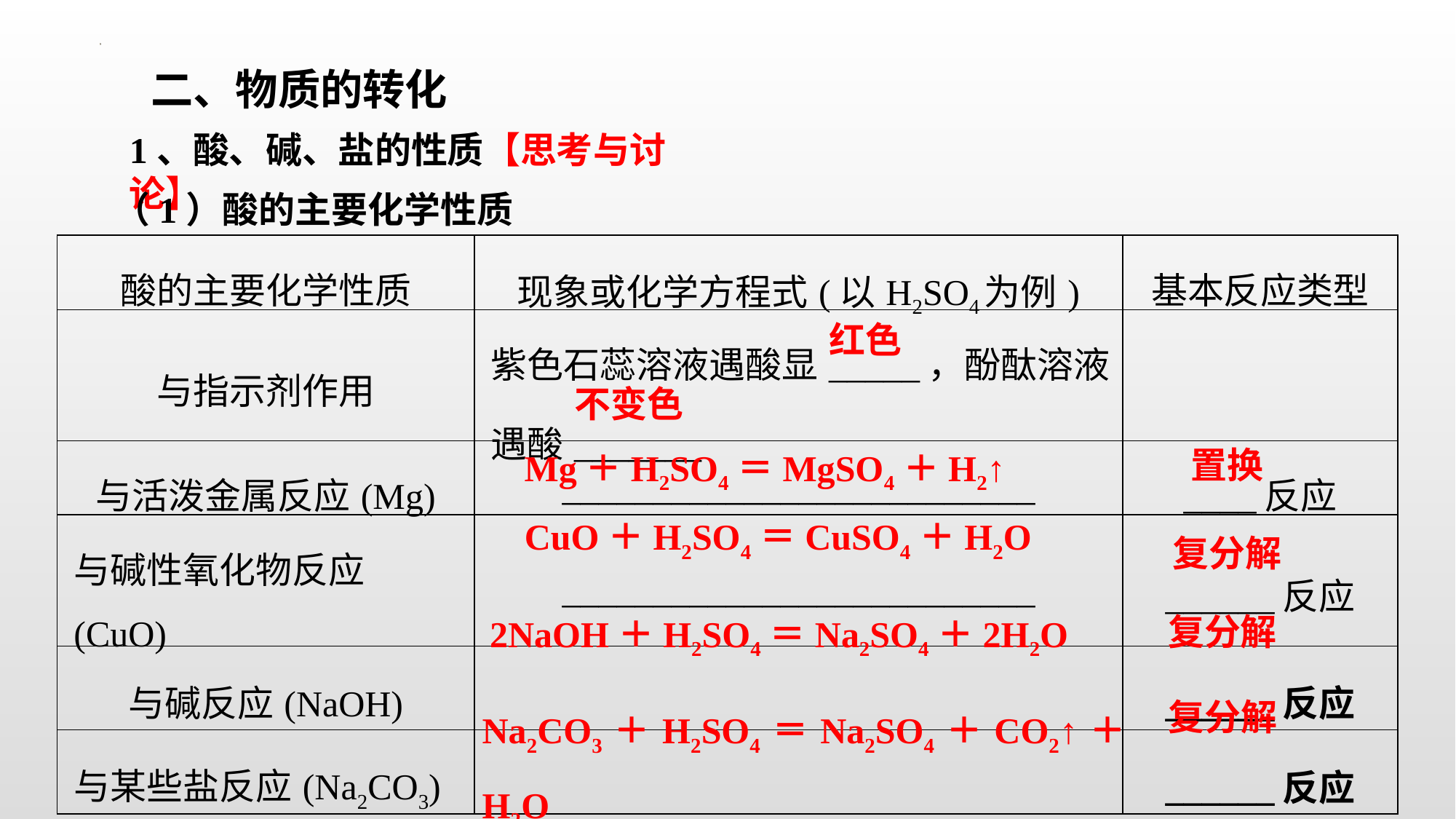

二、物质的转化
1、酸、碱、盐的性质【思考与讨论】
（1）酸的主要化学性质
| 酸的主要化学性质 | 现象或化学方程式(以H2SO4为例) | 基本反应类型 |
| --- | --- | --- |
| 与指示剂作用 | 紫色石蕊溶液遇酸显\_\_\_\_\_，酚酞溶液遇酸\_\_\_\_\_\_\_ |  |
| 与活泼金属反应(Mg) | \_\_\_\_\_\_\_\_\_\_\_\_\_\_\_\_\_\_\_\_\_\_\_\_\_\_ | \_\_\_\_反应 |
| 与碱性氧化物反应(CuO) | \_\_\_\_\_\_\_\_\_\_\_\_\_\_\_\_\_\_\_\_\_\_\_\_\_\_ | \_\_\_\_\_\_反应 |
| 与碱反应(NaOH) |  | \_\_\_\_\_\_反应 |
| 与某些盐反应(Na2CO3) |  | \_\_\_\_\_\_反应 |
红色
不变色
置换
Mg＋H2SO4＝MgSO4＋H2↑
CuO＋H2SO4＝CuSO4＋H2O
复分解
复分解
2NaOH＋H2SO4＝Na2SO4＋2H2O
Na2CO3＋H2SO4＝Na2SO4＋CO2↑＋H2O
复分解